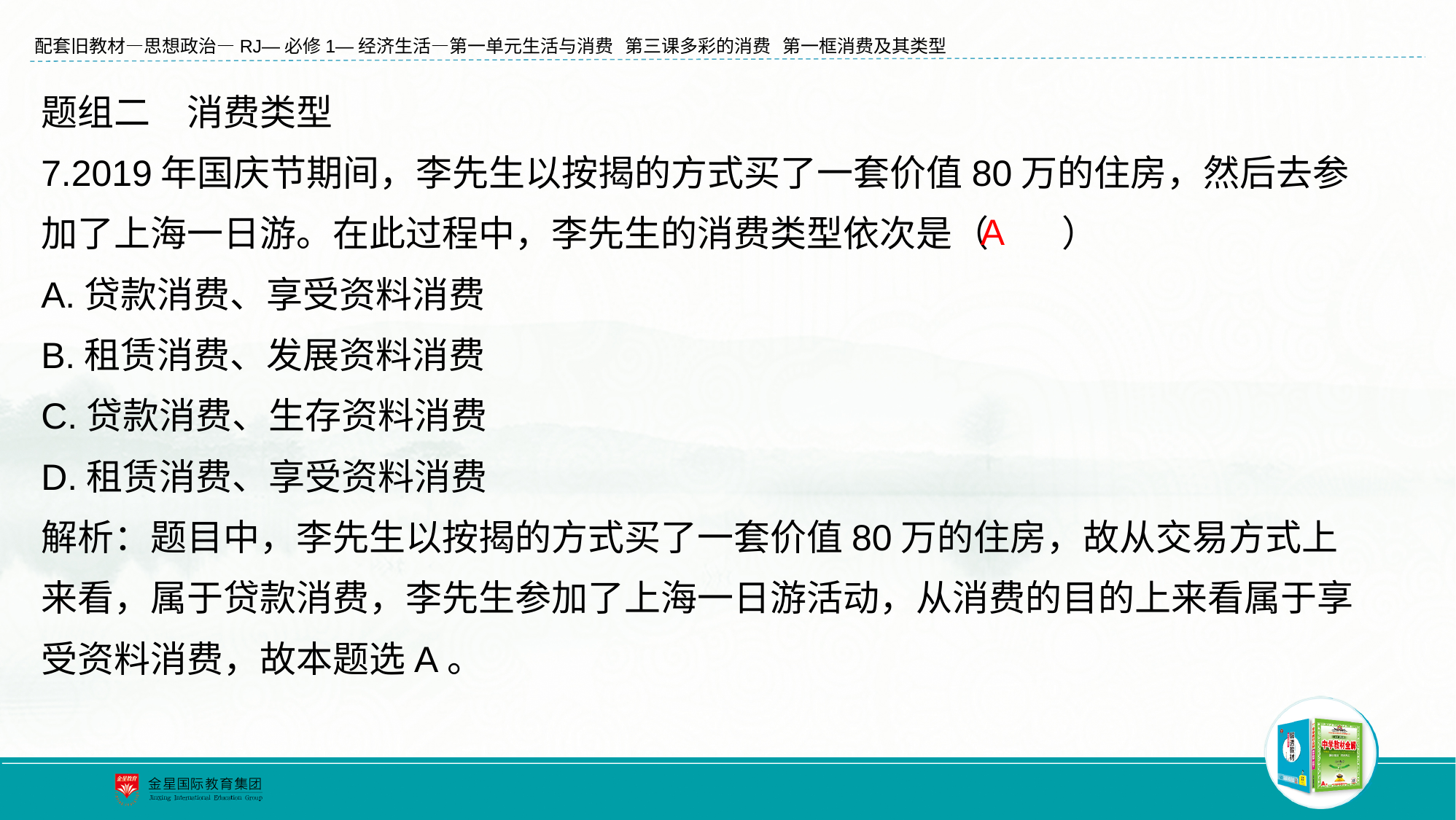

题组二　消费类型
7.2019年国庆节期间，李先生以按揭的方式买了一套价值80万的住房，然后去参加了上海一日游。在此过程中，李先生的消费类型依次是（　　）
A.贷款消费、享受资料消费
B.租赁消费、发展资料消费
C.贷款消费、生存资料消费
D.租赁消费、享受资料消费
解析：题目中，李先生以按揭的方式买了一套价值80万的住房，故从交易方式上来看，属于贷款消费，李先生参加了上海一日游活动，从消费的目的上来看属于享受资料消费，故本题选A。
A